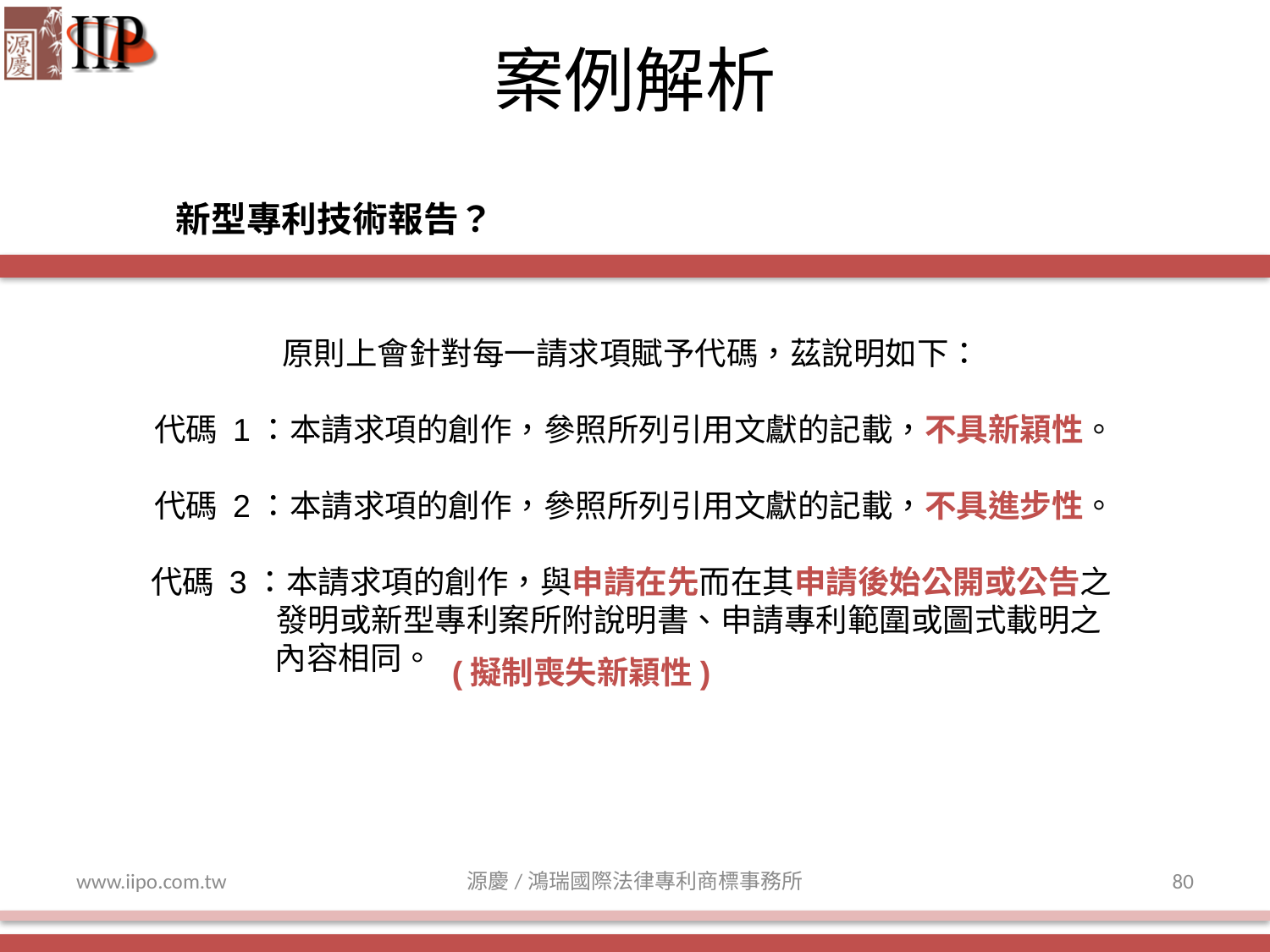

案例解析
新型專利技術報告？
原則上會針對每一請求項賦予代碼，茲說明如下：

代碼 1：本請求項的創作，參照所列引用文獻的記載，不具新穎性。

代碼 2：本請求項的創作，參照所列引用文獻的記載，不具進步性。

代碼 3：本請求項的創作，與申請在先而在其申請後始公開或公告之
               發明或新型專利案所附說明書、申請專利範圍或圖式載明之
                 內容相同。
(擬制喪失新穎性)
www.iipo.com.tw
源慶/鴻瑞國際法律專利商標事務所
80